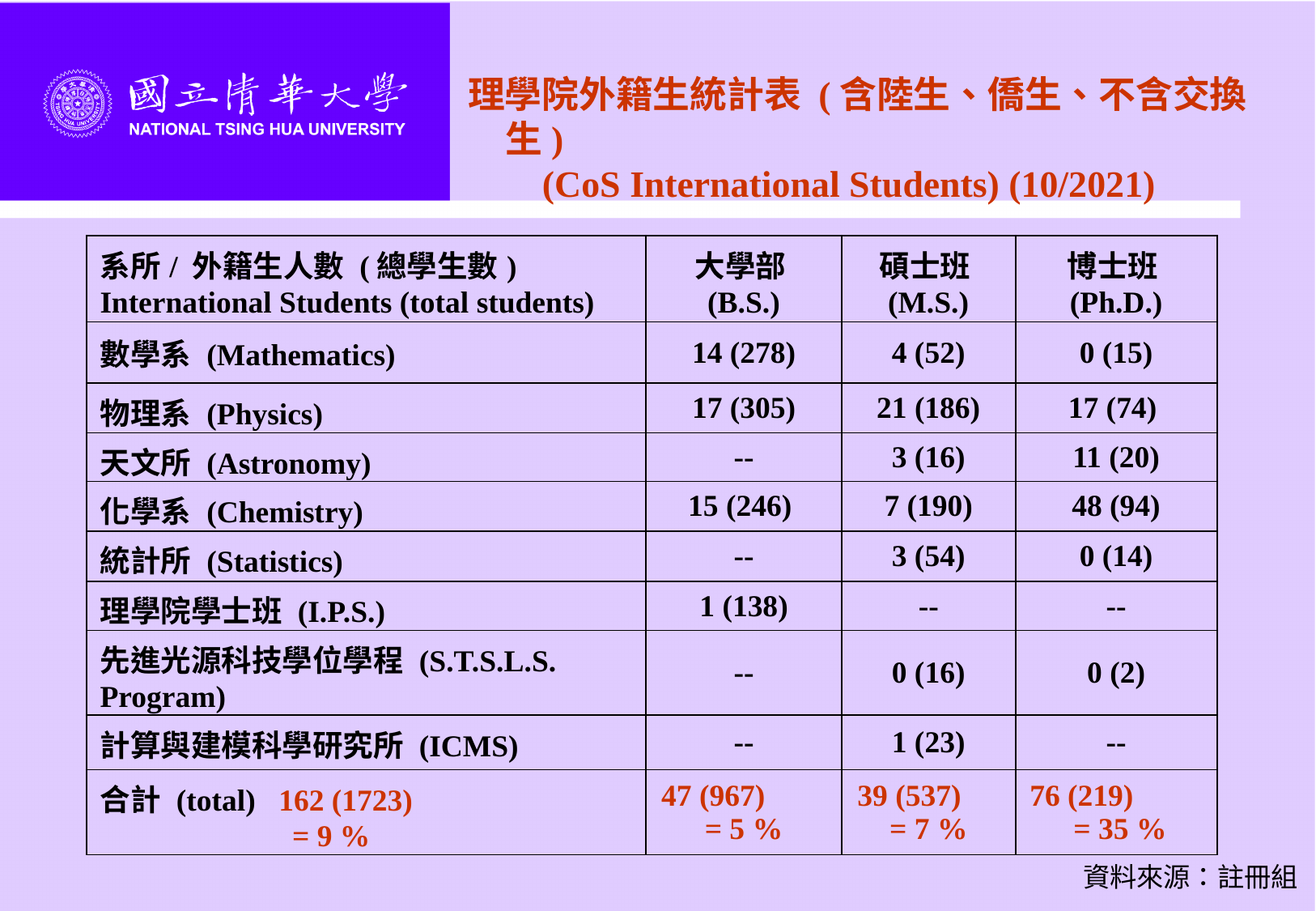

理學院外籍生統計表 (含陸生、僑生、不含交換生)
        (CoS International Students) (10/2021)

| 系所/ 外籍生人數 (總學生數) International Students (total students) | 大學部 (B.S.) | 碩士班 (M.S.) | 博士班 (Ph.D.) |
| --- | --- | --- | --- |
| 數學系 (Mathematics) | 14 (278) | 4 (52) | 0 (15) |
| 物理系 (Physics) | 17 (305) | 21 (186) | 17 (74) |
| 天文所 (Astronomy) | -- | 3 (16) | 11 (20) |
| 化學系 (Chemistry) | 15 (246) | 7 (190) | 48 (94) |
| 統計所 (Statistics) | -- | 3 (54) | 0 (14) |
| 理學院學士班 (I.P.S.) | 1 (138) | -- | -- |
| 先進光源科技學位學程 (S.T.S.L.S. Program) | -- | 0 (16) | 0 (2) |
| 計算與建模科學研究所 (ICMS) | -- | 1 (23) | -- |
| 合計 (total) 162 (1723) = 9 % | 47 (967) = 5 % | 39 (537) = 7 % | 76 (219) = 35 % |

資料來源：註冊組